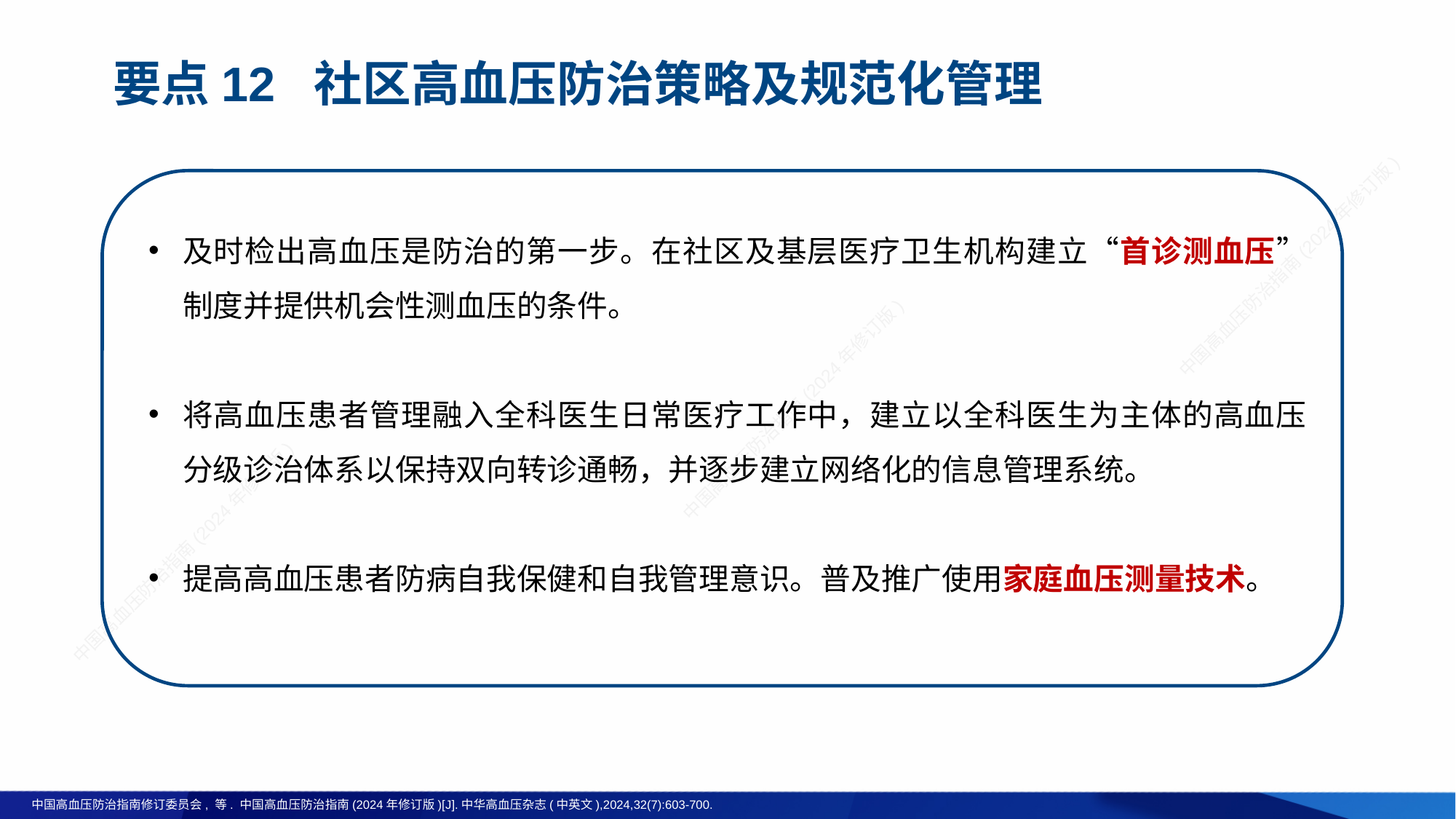

要点12  社区高血压防治策略及规范化管理

及时检出高血压是防治的第一步。在社区及基层医疗卫生机构建立“首诊测血压”制度并提供机会性测血压的条件。

将高血压患者管理融入全科医生日常医疗工作中，建立以全科医生为主体的高血压分级诊治体系以保持双向转诊通畅，并逐步建立网络化的信息管理系统。

提高高血压患者防病自我保健和自我管理意识。普及推广使用家庭血压测量技术。